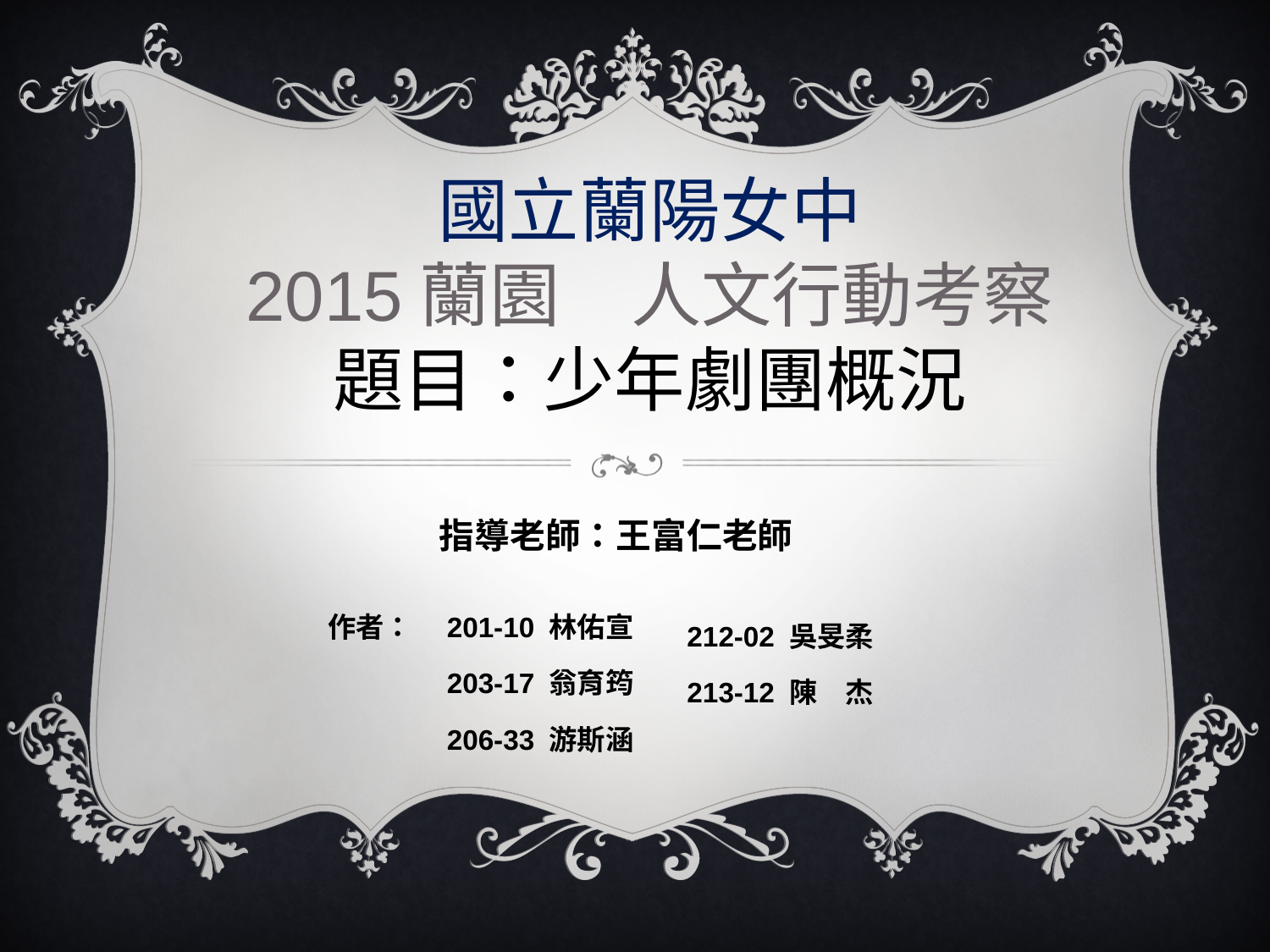

# 國立蘭陽女中 2015蘭園　人文行動考察 題目：少年劇團概況
指導老師：王富仁老師

　　　　212-02 吳旻柔
　　　　213-12 陳　杰
作者：　201-10 林佑宣
　　　　203-17 翁育筠
　　　　206-33 游斯涵